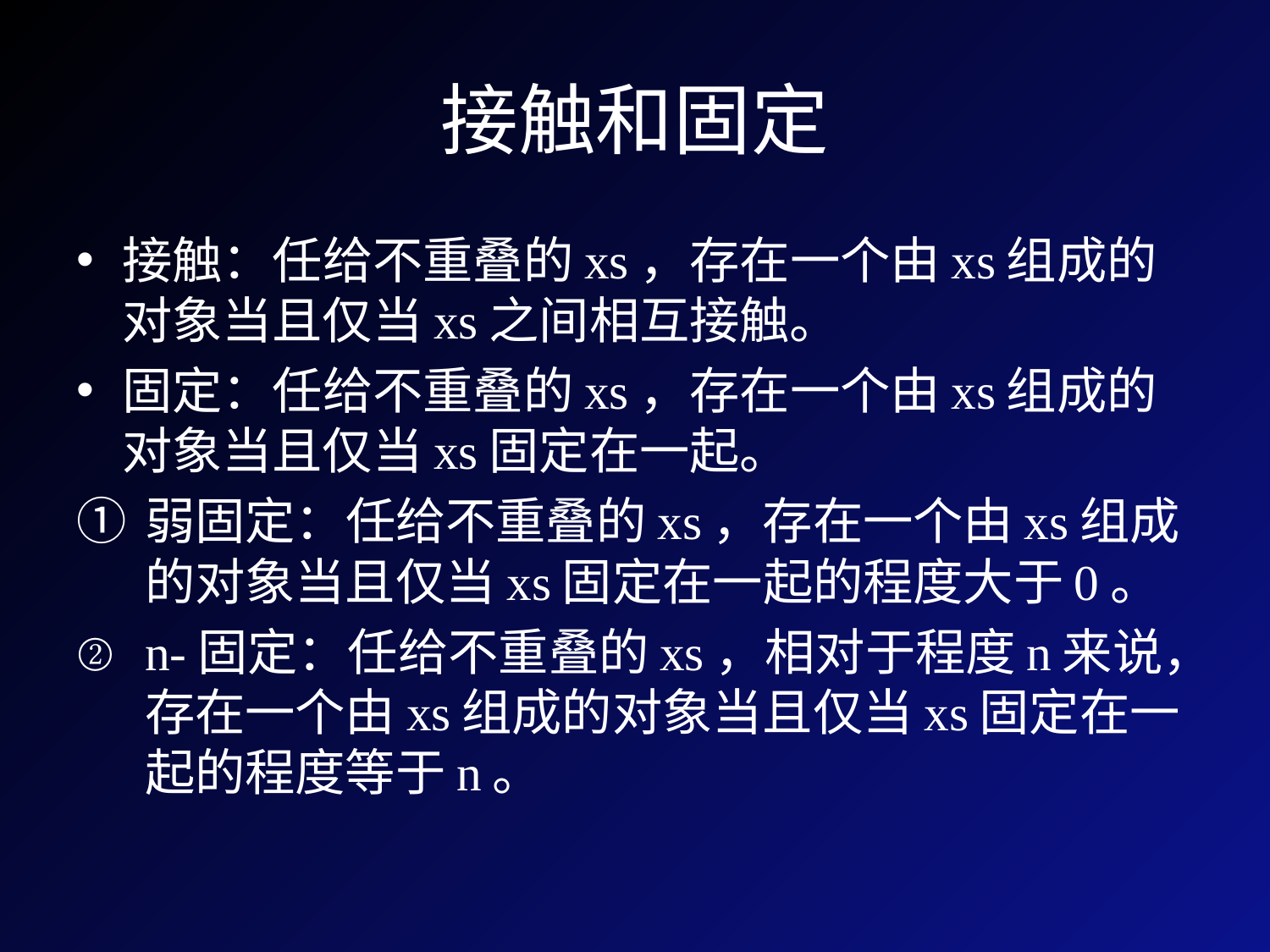

# 接触和固定
接触：任给不重叠的xs，存在一个由xs组成的对象当且仅当xs之间相互接触。
固定：任给不重叠的xs，存在一个由xs组成的对象当且仅当xs固定在一起。
弱固定：任给不重叠的xs，存在一个由xs组成的对象当且仅当xs固定在一起的程度大于0。
n-固定：任给不重叠的xs，相对于程度n来说，存在一个由xs组成的对象当且仅当xs固定在一起的程度等于n。